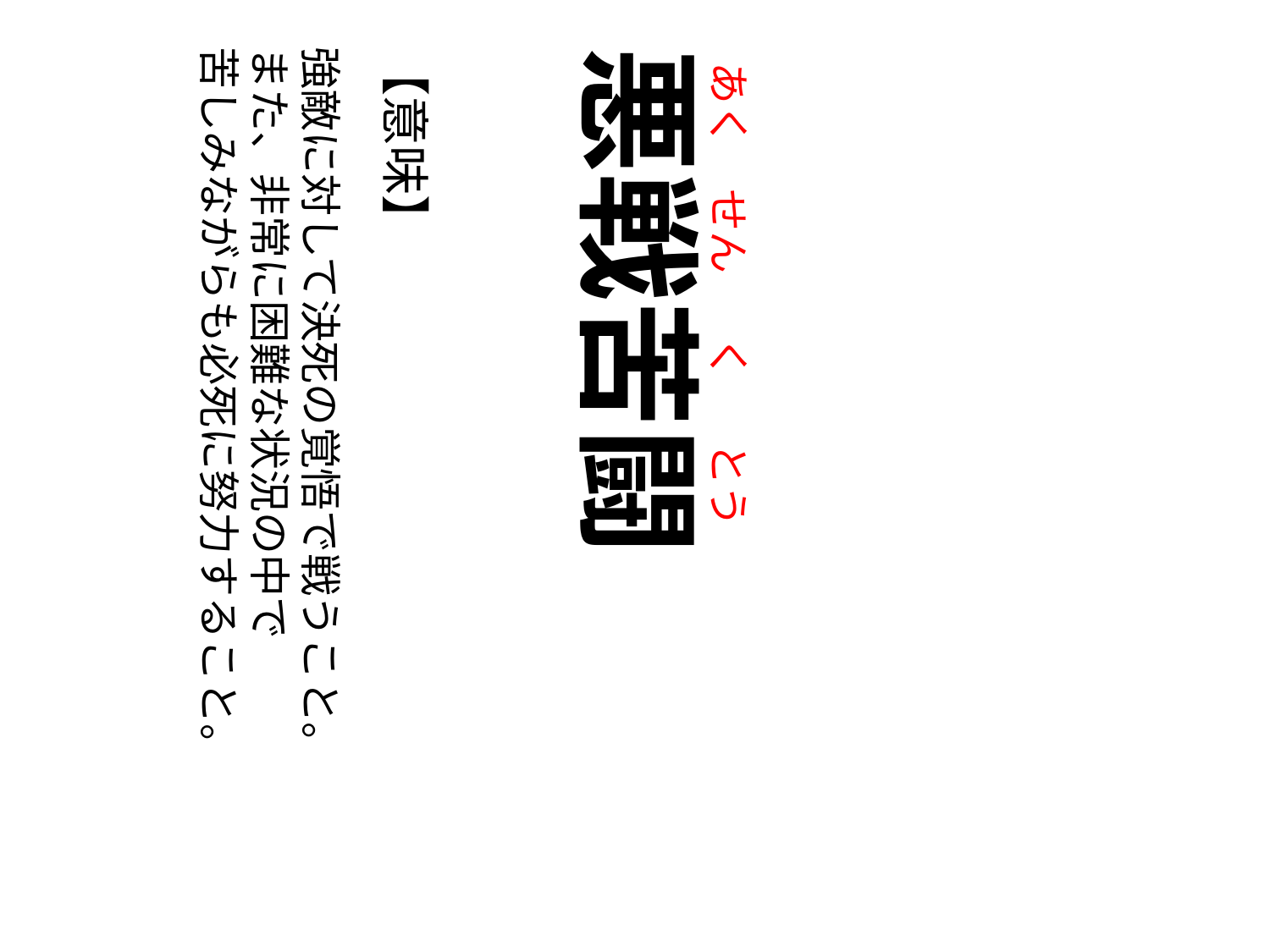

あく
せん
く
とう
【意味】

強敵に対して決死の覚悟で戦うこと。
また、非常に困難な状況の中で
苦しみながらも必死に努力すること。
悪戦苦闘